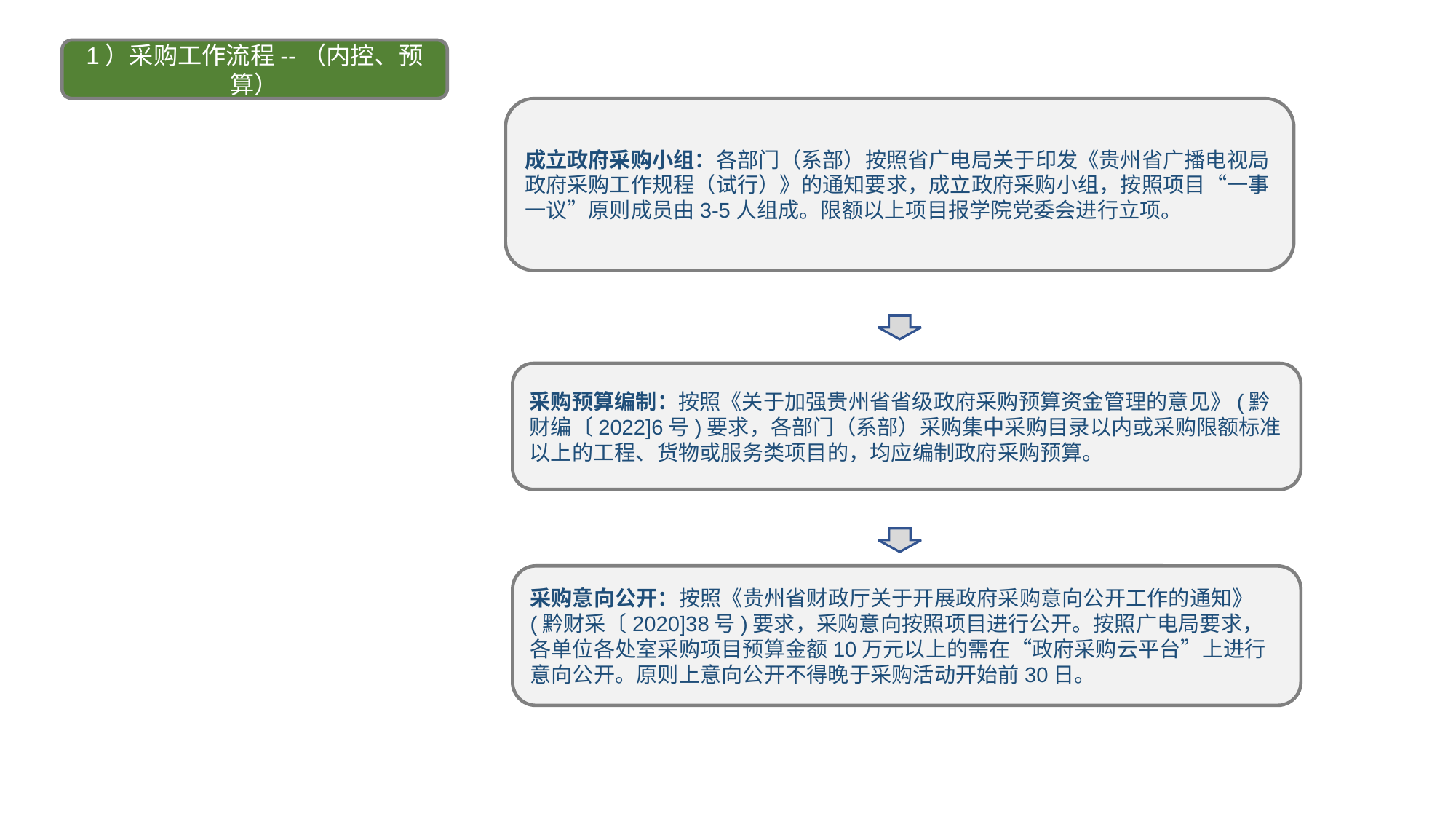

1）采购工作流程--（内控、预算）
成立政府采购小组：各部门（系部）按照省广电局关于印发《贵州省广播电视局政府采购工作规程（试行）》的通知要求，成立政府采购小组，按照项目“一事一议”原则成员由3-5人组成。限额以上项目报学院党委会进行立项。

采购预算编制：按照《关于加强贵州省省级政府采购预算资金管理的意见》(黔财编〔2022]6号)要求，各部门（系部）采购集中采购目录以内或采购限额标准以上的工程、货物或服务类项目的，均应编制政府采购预算。

采购意向公开：按照《贵州省财政厅关于开展政府采购意向公开工作的通知》(黔财采〔2020]38号)要求，采购意向按照项目进行公开。按照广电局要求，各单位各处室采购项目预算金额10万元以上的需在“政府采购云平台”上进行意向公开。原则上意向公开不得晚于采购活动开始前30日。